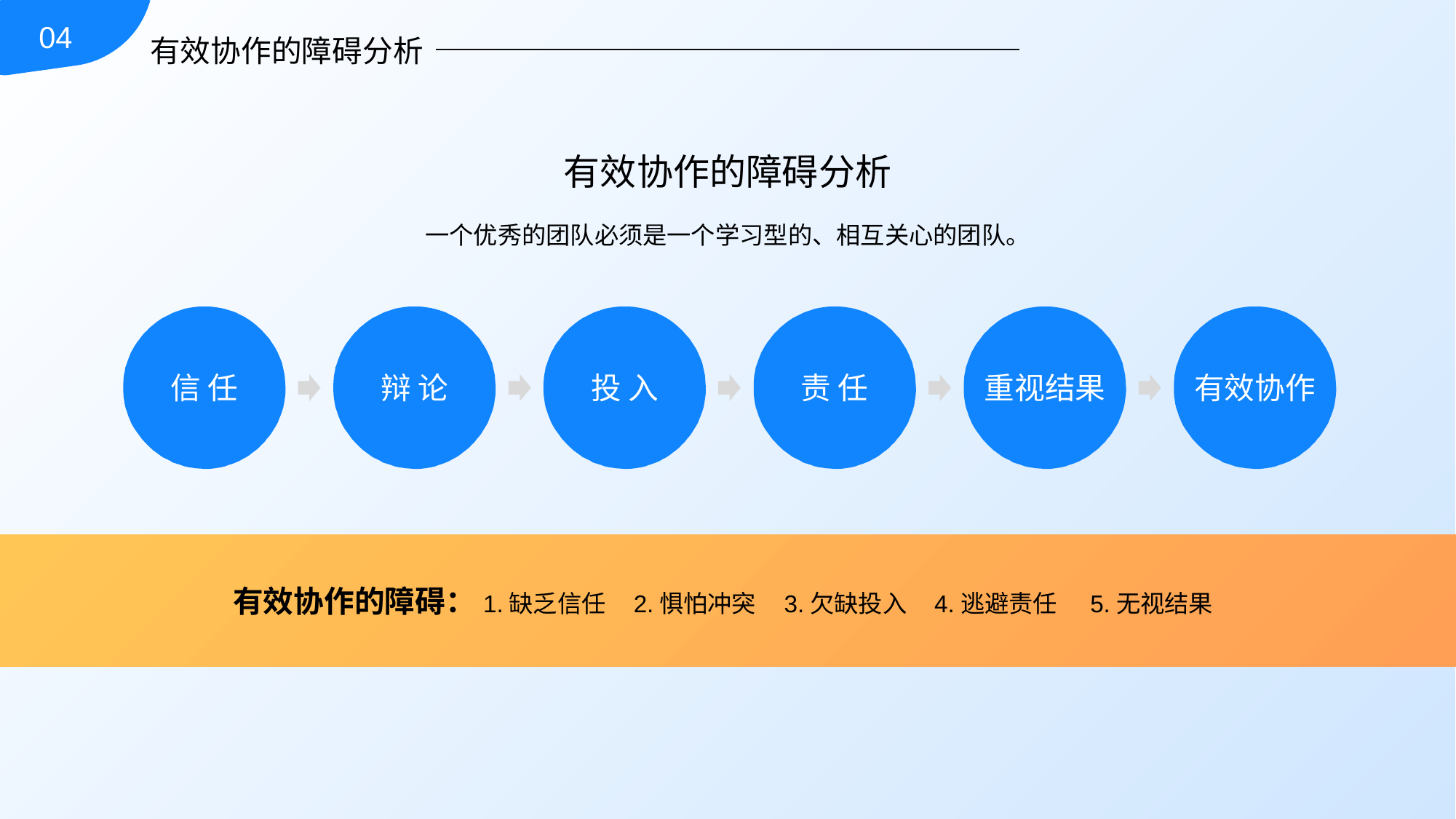

04
有效协作的障碍分析
有效协作的障碍分析
一个优秀的团队必须是一个学习型的、相互关心的团队。

信 任
辩 论
投 入
责 任
重视结果
有效协作

有效协作的障碍：1.缺乏信任    2.惧怕冲突    3.欠缺投入    4.逃避责任     5.无视结果